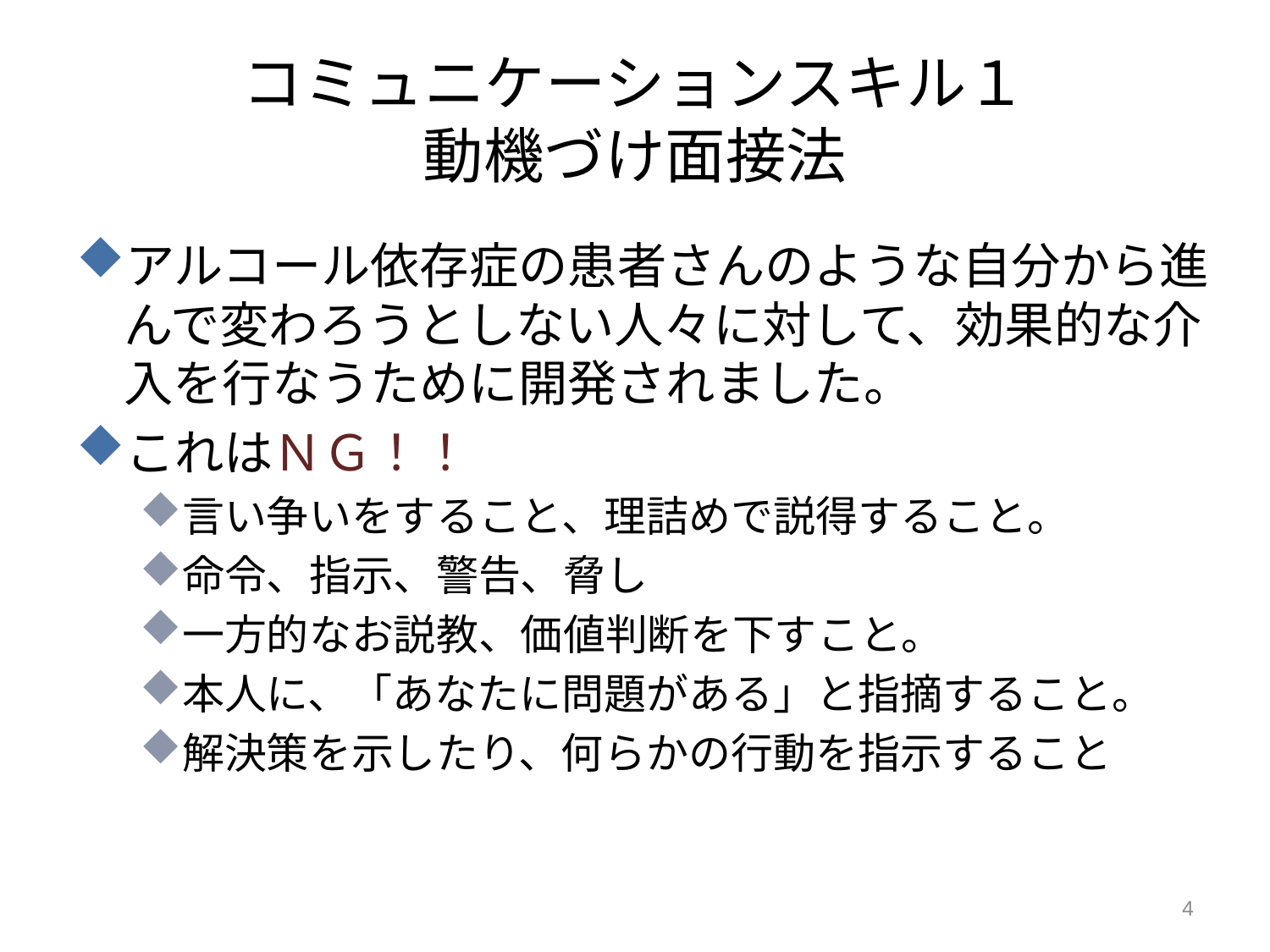

# コミュニケーションスキル１ 動機づけ面接法
アルコール依存症の患者さんのような自分から進んで変わろうとしない人々に対して、効果的な介入を行なうために開発されました。
これはＮＧ！！
言い争いをすること、理詰めで説得すること。
命令、指示、警告、脅し
一方的なお説教、価値判断を下すこと。
本人に、「あなたに問題がある」と指摘すること。
解決策を示したり、何らかの行動を指示すること
4